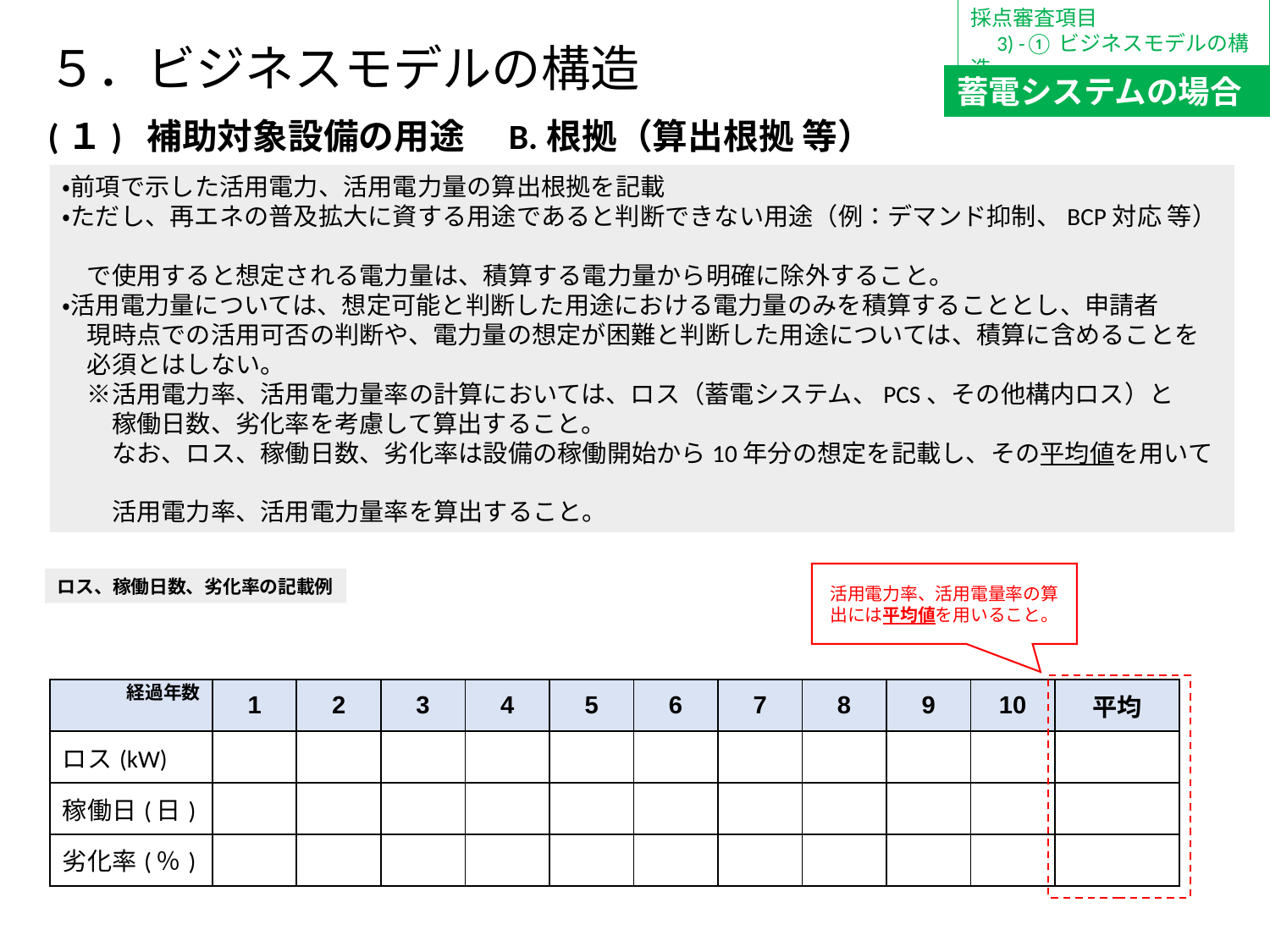

採点審査項目
　3) -①ビジネスモデルの構造
５．ビジネスモデルの構造
蓄電システムの場合
(１)  補助対象設備の用途　B.根拠（算出根拠 等）
・前項で示した活用電力、活用電力量の算出根拠を記載
・ただし、再エネの普及拡大に資する用途であると判断できない用途（例：デマンド抑制、BCP対応 等）
　で使用すると想定される電力量は、積算する電力量から明確に除外すること。
・活用電力量については、想定可能と判断した用途における電力量のみを積算することとし、申請者
　現時点での活用可否の判断や、電力量の想定が困難と判断した用途については、積算に含めることを
　必須とはしない。
　※活用電力率、活用電力量率の計算においては、ロス（蓄電システム、PCS、その他構内ロス）と
　　稼働日数、劣化率を考慮して算出すること。
　　なお、ロス、稼働日数、劣化率は設備の稼働開始から10年分の想定を記載し、その平均値を用いて
　　活用電力率、活用電力量率を算出すること。
活用電力率、活用電量率の算出には平均値を用いること。
ロス、稼働日数、劣化率の記載例
経過年数

|  | 1 | 2 | 3 | 4 | 5 | 6 | 7 | 8 | 9 | 10 | 平均 |
| --- | --- | --- | --- | --- | --- | --- | --- | --- | --- | --- | --- |
| ロス(kW) |  |  |  |  |  |  |  |  |  |  |  |
| 稼働日(日) |  |  |  |  |  |  |  |  |  |  |  |
| 劣化率(％) |  |  |  |  |  |  |  |  |  |  |  |